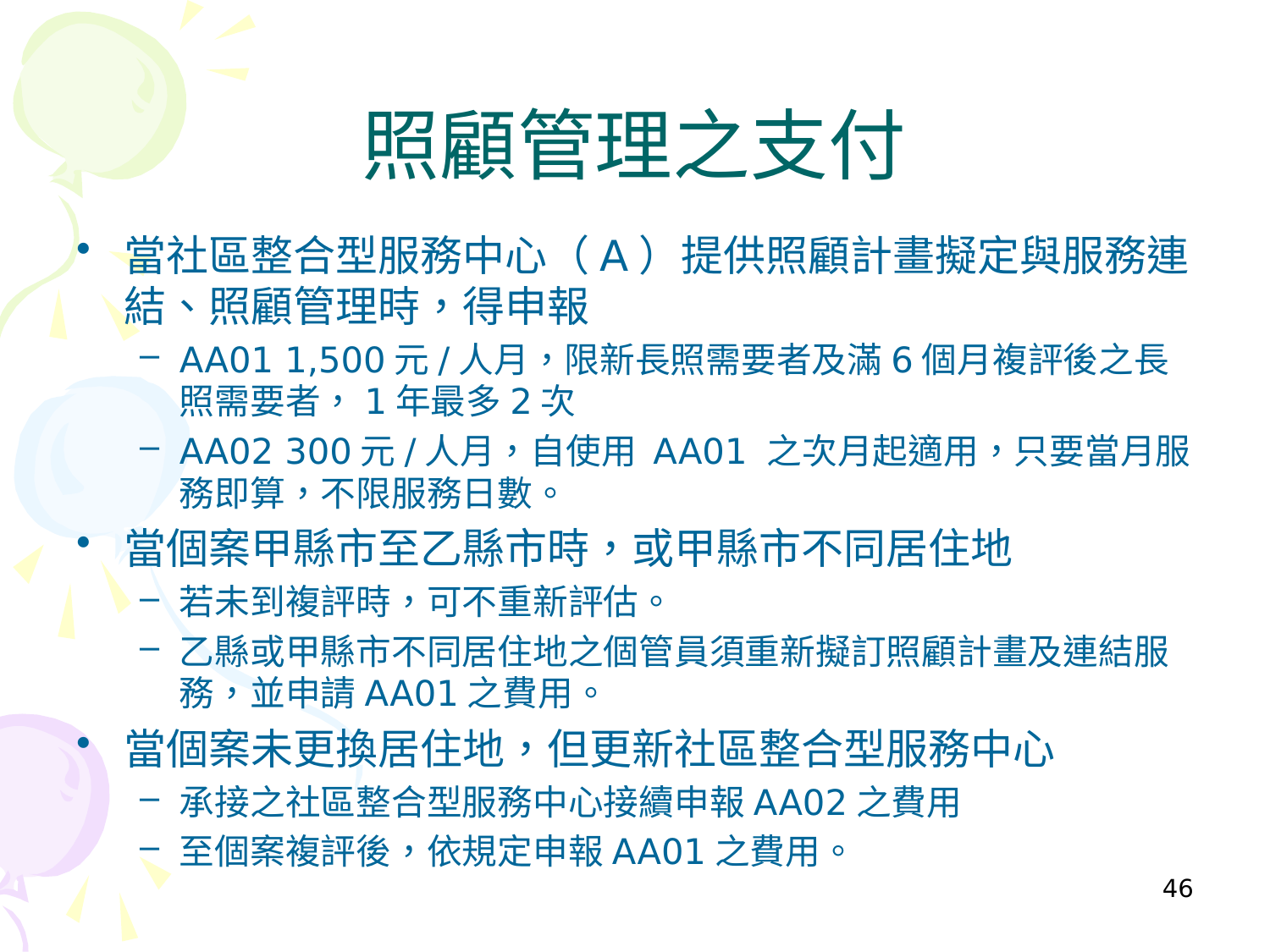

# 照顧管理之支付
當社區整合型服務中心（A）提供照顧計畫擬定與服務連結、照顧管理時，得申報
AA01 1,500元/人月，限新長照需要者及滿6個月複評後之長照需要者，1年最多2次
AA02 300元/人月，自使用 AA01 之次月起適用，只要當月服務即算，不限服務日數。
當個案甲縣市至乙縣市時，或甲縣市不同居住地
若未到複評時，可不重新評估。
乙縣或甲縣市不同居住地之個管員須重新擬訂照顧計畫及連結服務，並申請AA01之費用。
當個案未更換居住地，但更新社區整合型服務中心
承接之社區整合型服務中心接續申報AA02之費用
至個案複評後，依規定申報AA01之費用。

46